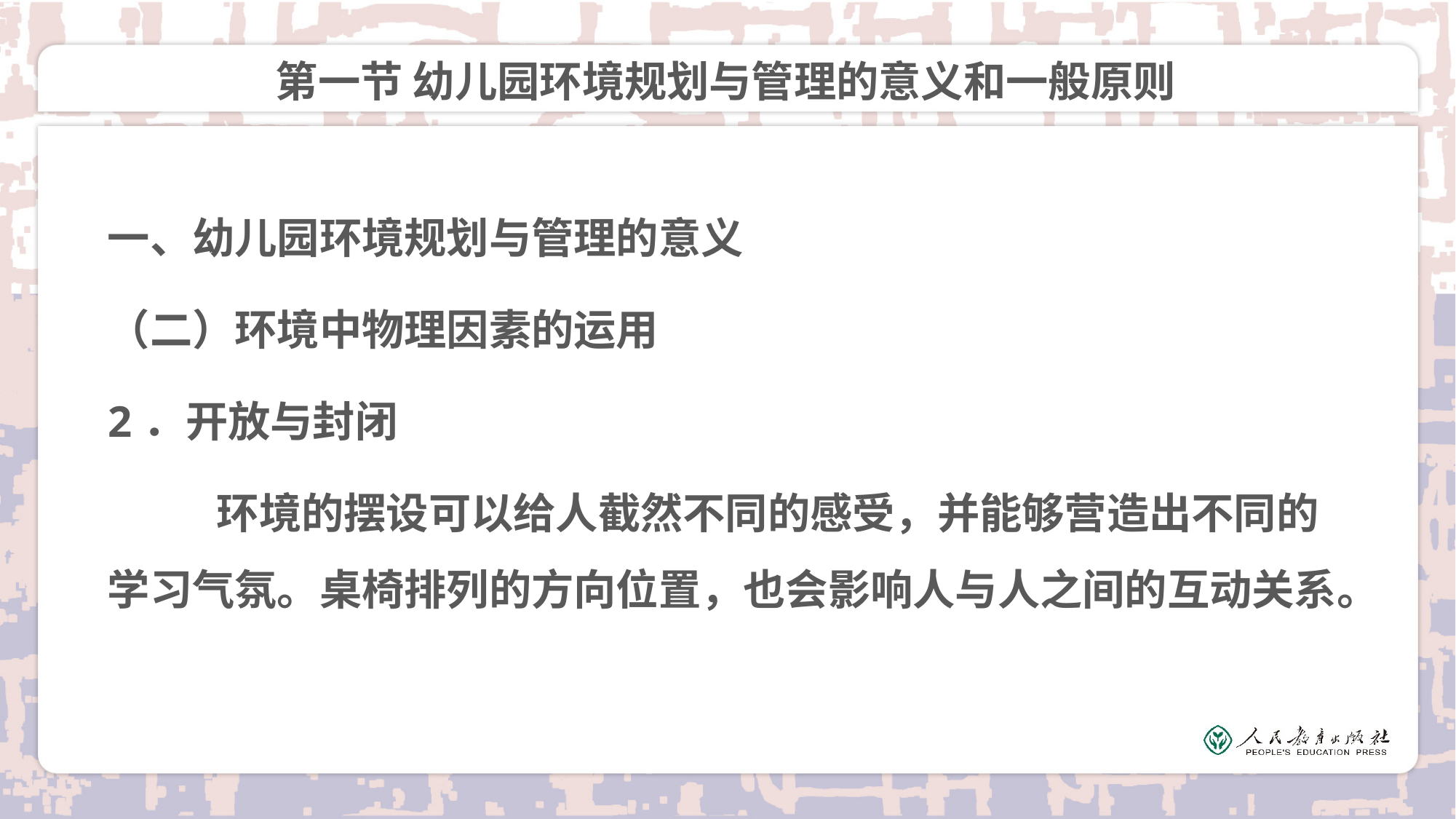

# 第一节 幼儿园环境规划与管理的意义和一般原则
一、幼儿园环境规划与管理的意义
（二）环境中物理因素的运用
2．开放与封闭
	环境的摆设可以给人截然不同的感受，并能够营造出不同的学习气氛。桌椅排列的方向位置，也会影响人与人之间的互动关系。